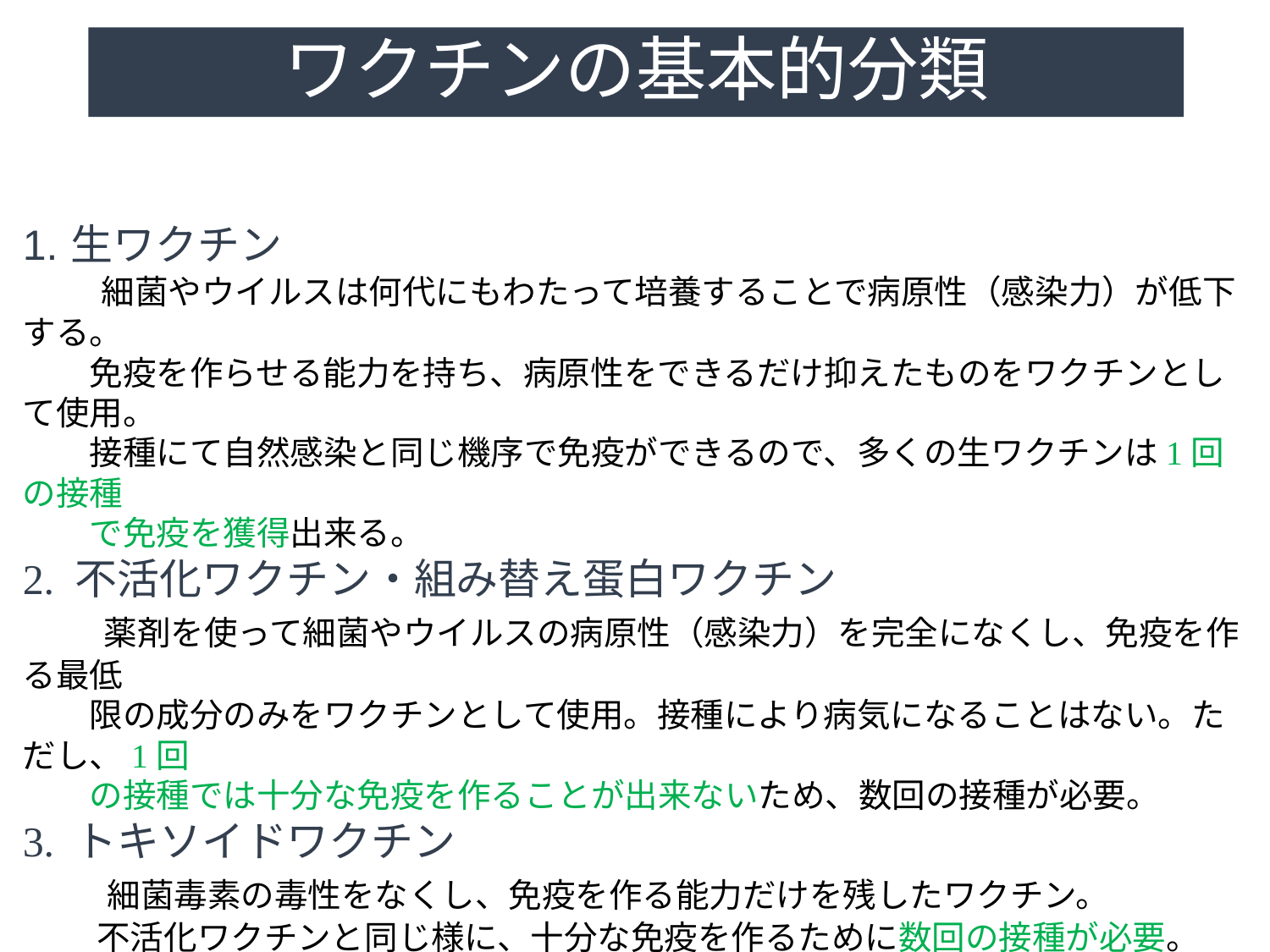

# ワクチンの基本的分類
生ワクチン
　　 細菌やウイルスは何代にもわたって培養することで病原性（感染力）が低下する。
　　免疫を作らせる能力を持ち、病原性をできるだけ抑えたものをワクチンとして使用。
　　接種にて自然感染と同じ機序で免疫ができるので、多くの生ワクチンは1回の接種
　　で免疫を獲得出来る。
2. 不活化ワクチン・組み替え蛋白ワクチン
   　薬剤を使って細菌やウイルスの病原性（感染力）を完全になくし、免疫を作る最低
　　限の成分のみをワクチンとして使用。接種により病気になることはない。ただし、1回
　　の接種では十分な免疫を作ることが出来ないため、数回の接種が必要。
3. トキソイドワクチン
　　細菌毒素の毒性をなくし、免疫を作る能力だけを残したワクチン。
　　 不活化ワクチンと同じ様に、十分な免疫を作るために数回の接種が必要。
4.  mRNAワクチン、DNAワクチン、ウイルスベクターワクチン
　    ウイルスを構成する蛋白の遺伝情報を体に投与し、体内でウイルス蛋白の一部を
　　作る。その後、体がウイルス蛋白の一部に対する抗体を作成する。